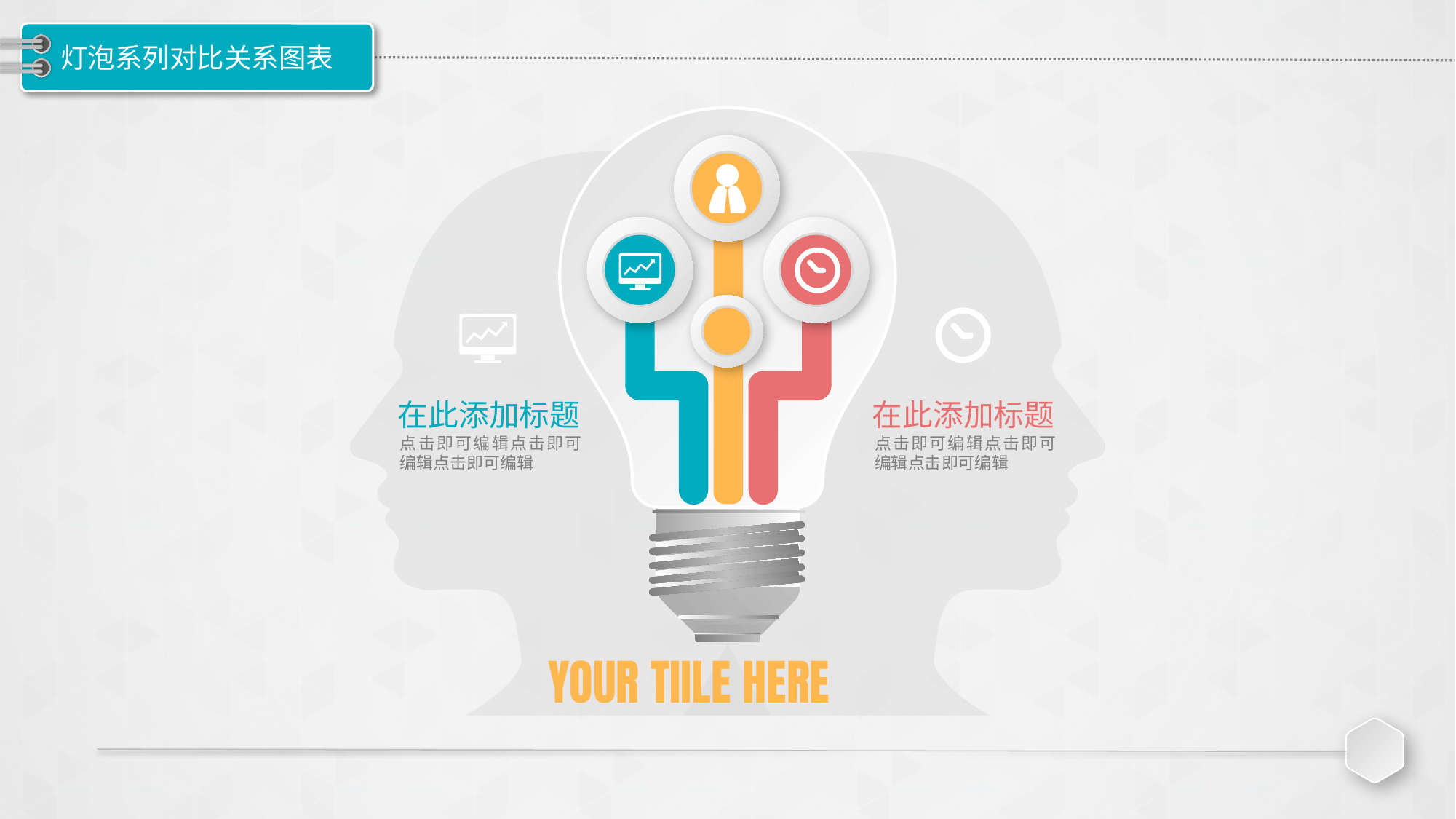

# 灯泡系列对比关系图表

在此添加标题
点击即可编辑点击即可编辑点击即可编辑
在此添加标题
点击即可编辑点击即可编辑点击即可编辑
YOUR TIILE HERE
116